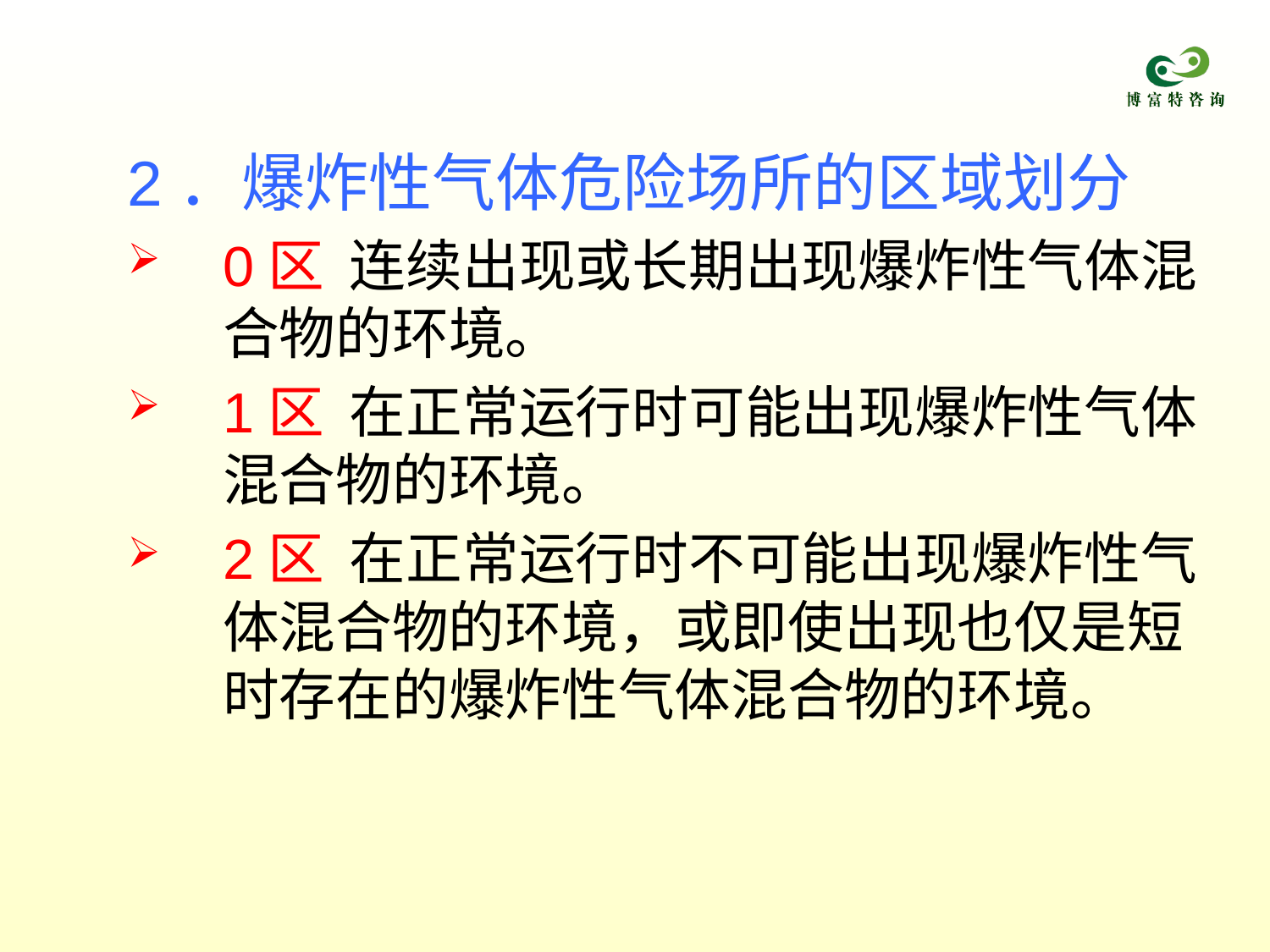

2．爆炸性气体危险场所的区域划分
0区  连续出现或长期出现爆炸性气体混合物的环境。
1区  在正常运行时可能出现爆炸性气体混合物的环境。
2区  在正常运行时不可能出现爆炸性气体混合物的环境，或即使出现也仅是短时存在的爆炸性气体混合物的环境。
24